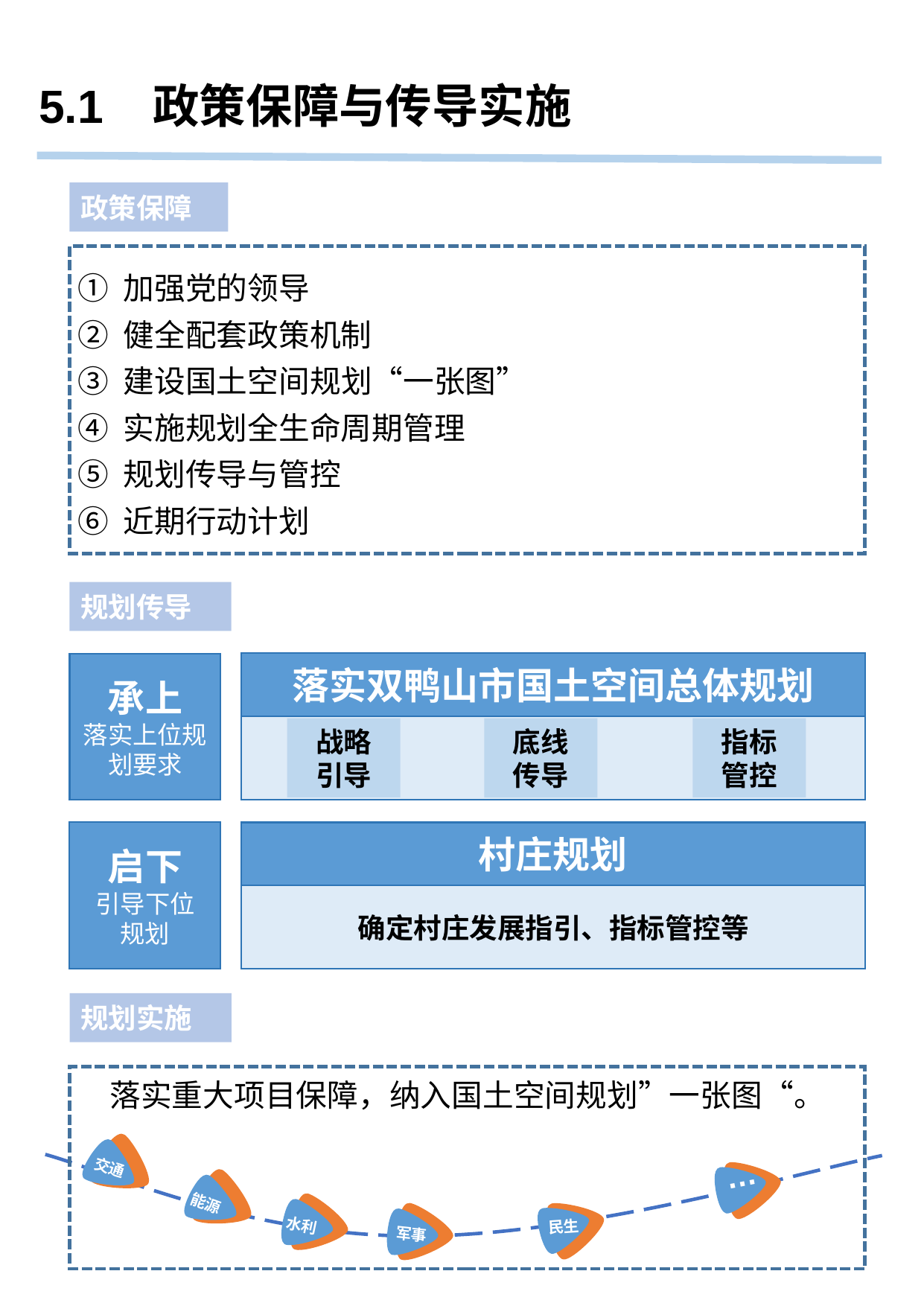

5.1   政策保障与传导实施
政策保障

① 加强党的领导
② 健全配套政策机制
③ 建设国土空间规划“一张图”
④ 实施规划全生命周期管理
⑤ 规划传导与管控
⑥ 近期行动计划
规划传导
落实双鸭山市国土空间总体规划
承上
落实上位规划要求

底线
传导
战略
引导
指标
管控
启下
引导下位
规划
村庄规划
确定村庄发展指引、指标管控等
规划实施

落实重大项目保障，纳入国土空间规划”一张图“。

…
交通

能源

水利
民生
军事